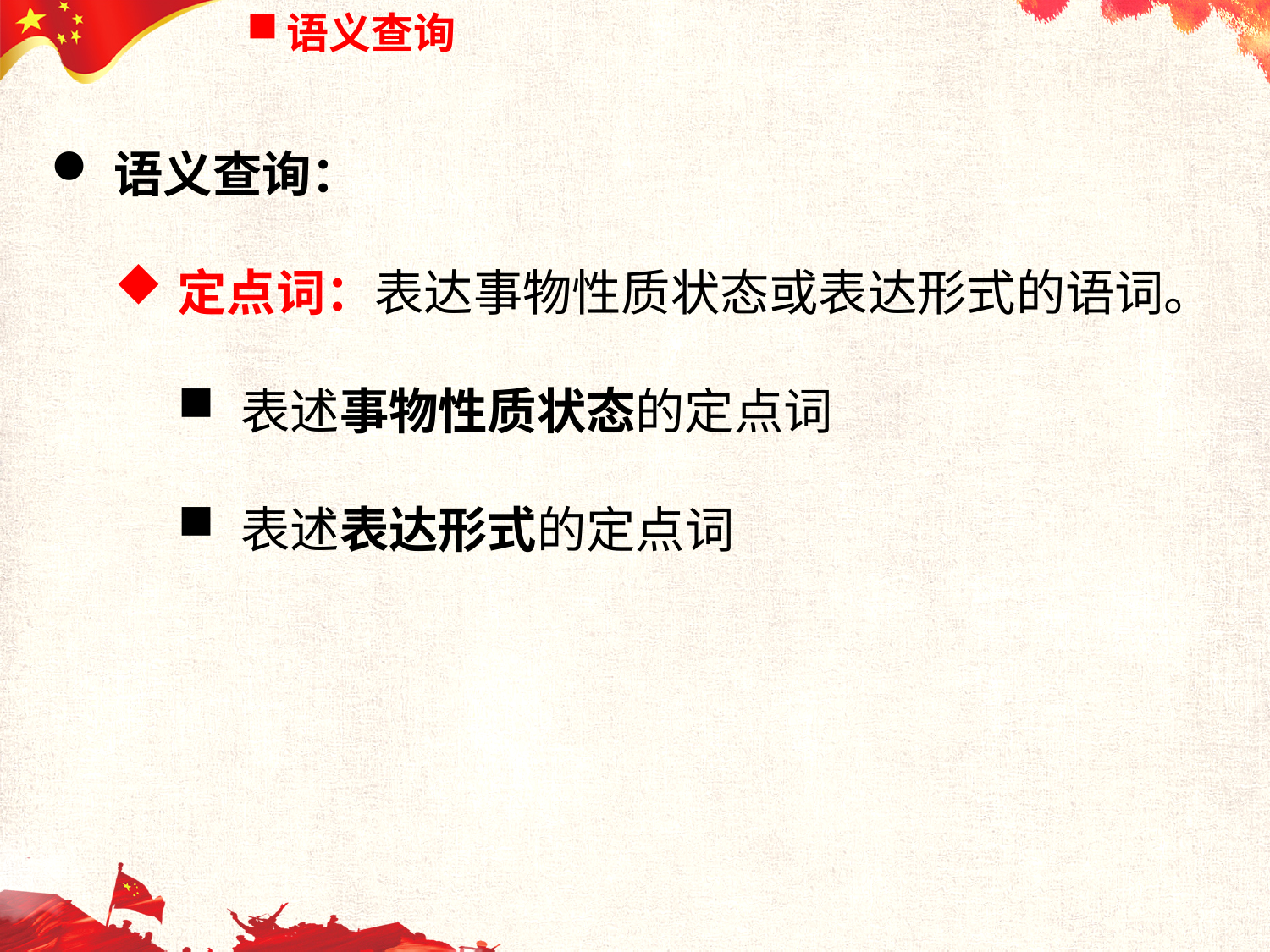

语义查询
语义查询：
定点词：表达事物性质状态或表达形式的语词。
表述事物性质状态的定点词
表述表达形式的定点词